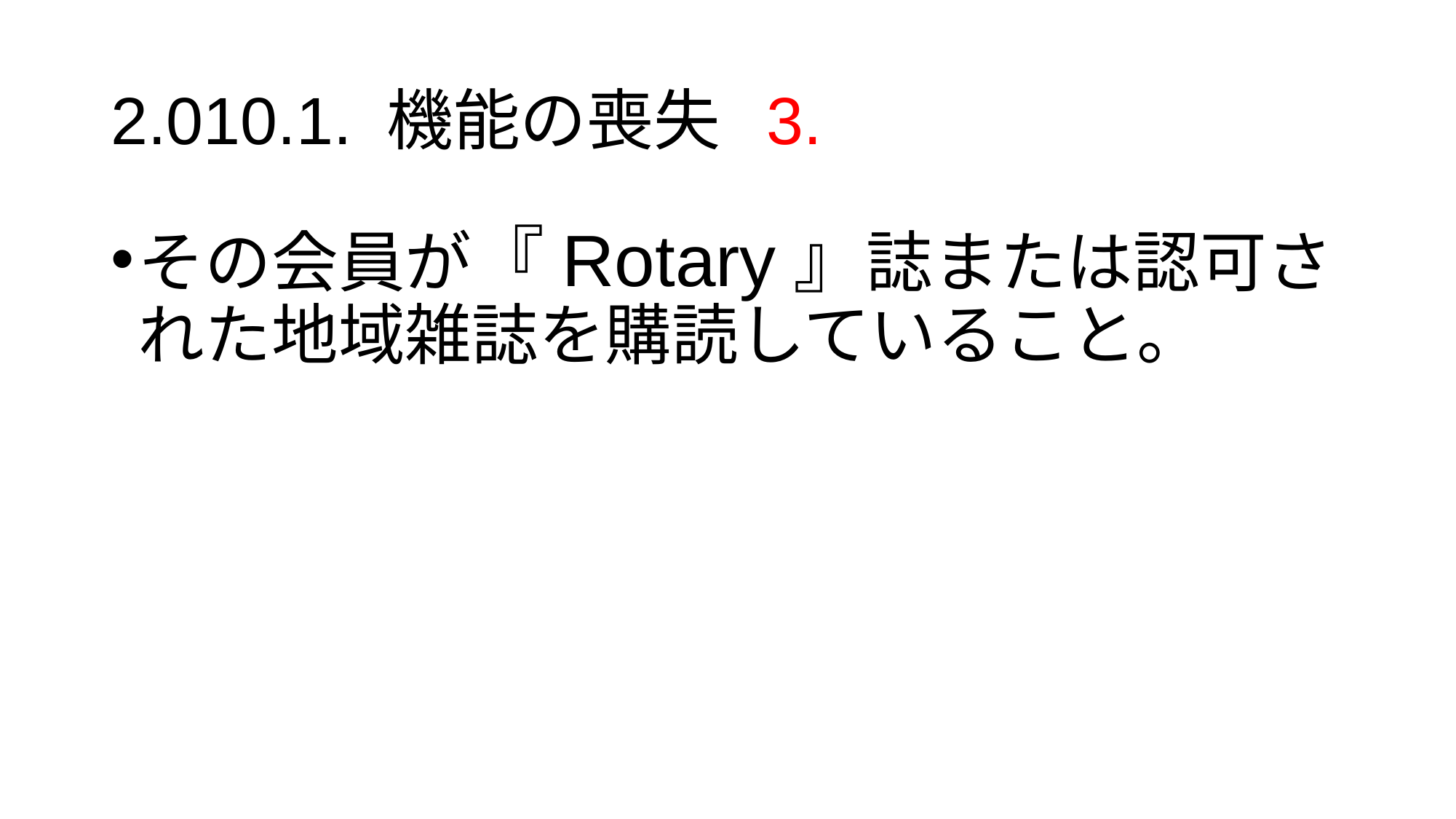

# 2.010.1. 機能の喪失  3.
その会員が『Rotary』誌または認可された地域雑誌を購読していること。